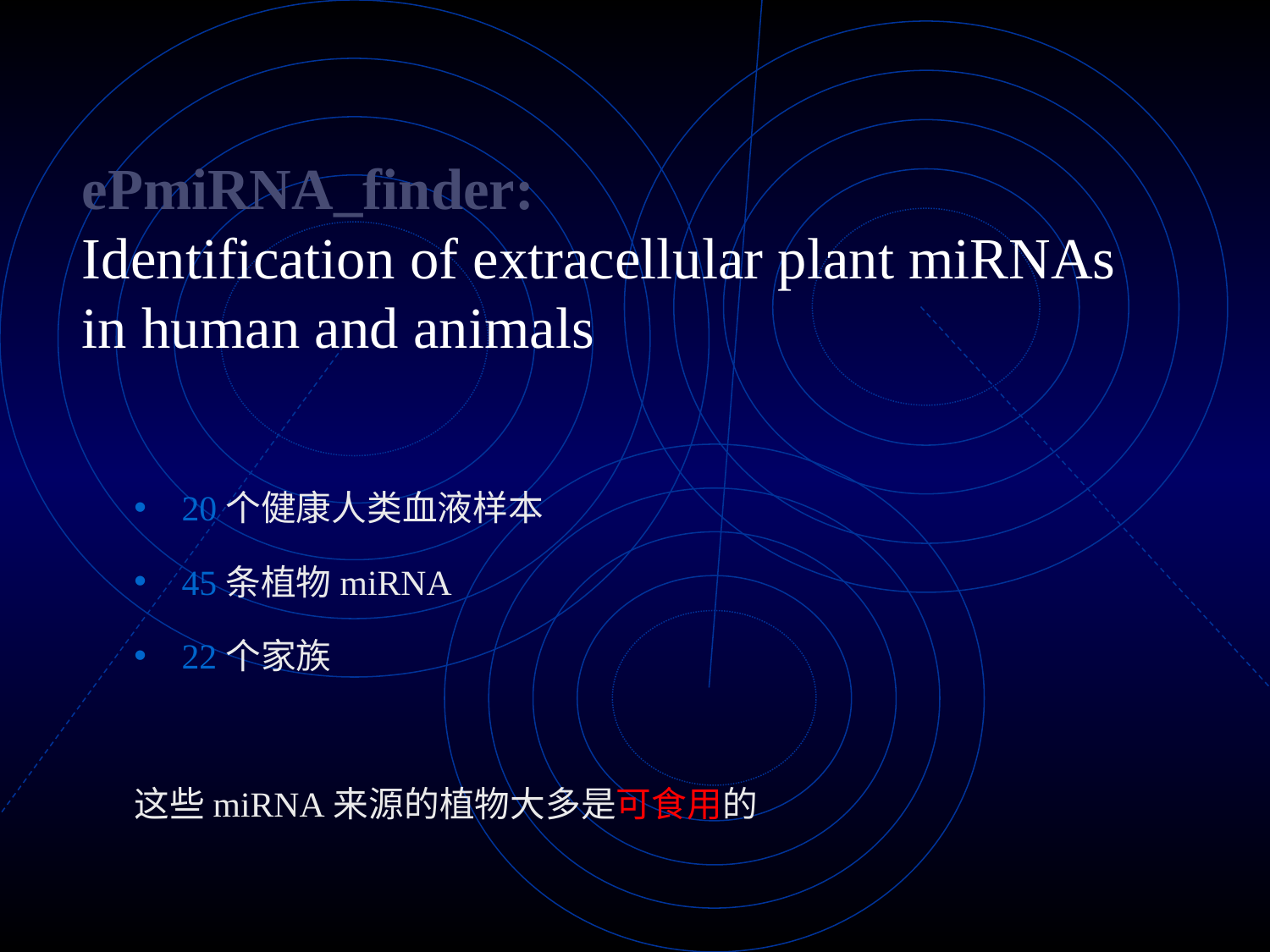

# ePmiRNA_finder:  Identification of extracellular plant miRNAs in human and animals
20个健康人类血液样本
45条植物miRNA
22个家族

这些miRNA来源的植物大多是可食用的